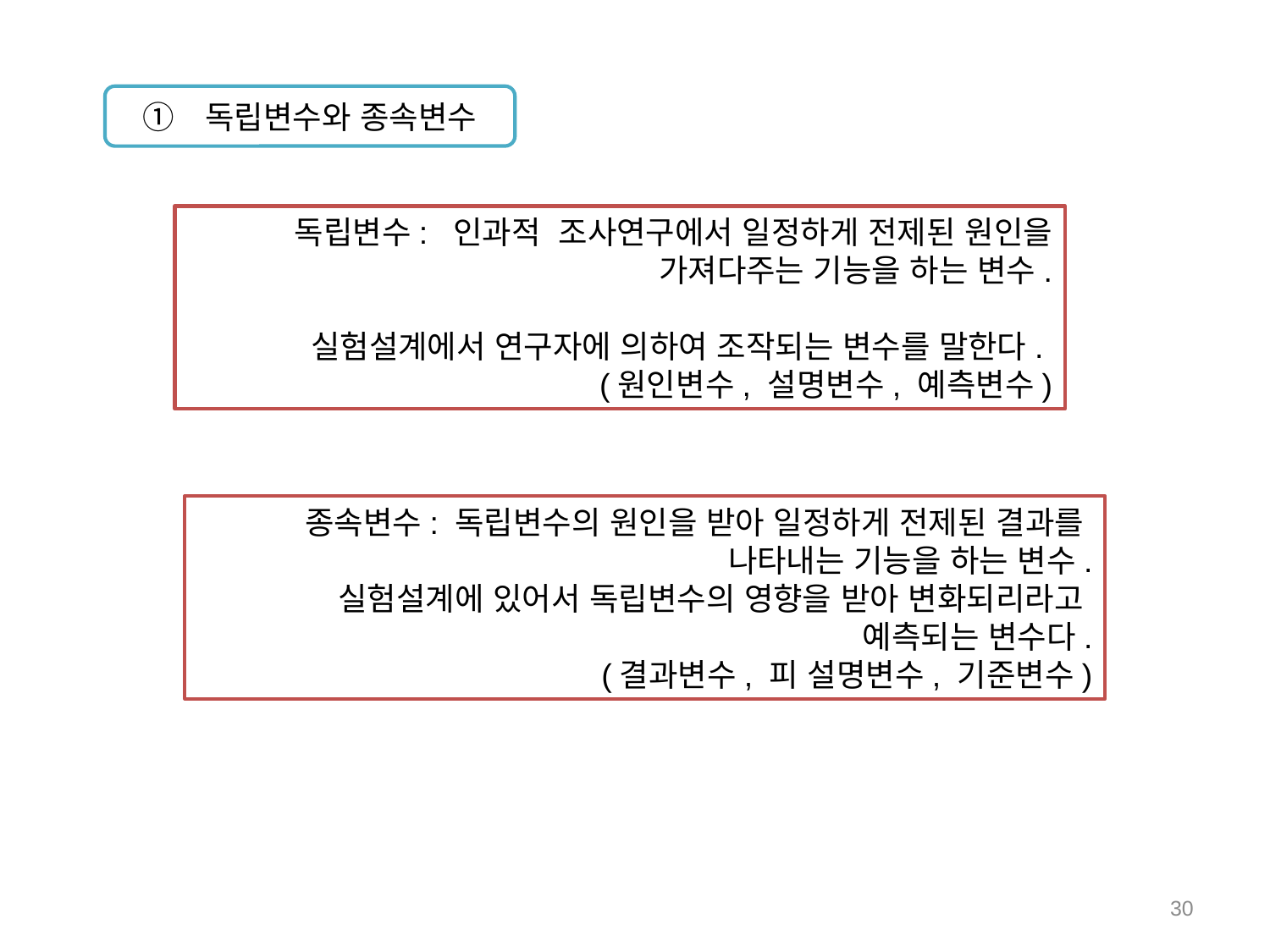

독립변수와 종속변수
독립변수:  인과적  조사연구에서 일정하게 전제된 원인을
 가져다주는 기능을 하는 변수.

실험설계에서 연구자에 의하여 조작되는 변수를 말한다.
(원인변수, 설명변수, 예측변수)
종속변수: 독립변수의 원인을 받아 일정하게 전제된 결과를
나타내는 기능을 하는 변수.
실험설계에 있어서 독립변수의 영향을 받아 변화되리라고
예측되는 변수다.
(결과변수, 피 설명변수, 기준변수)
30